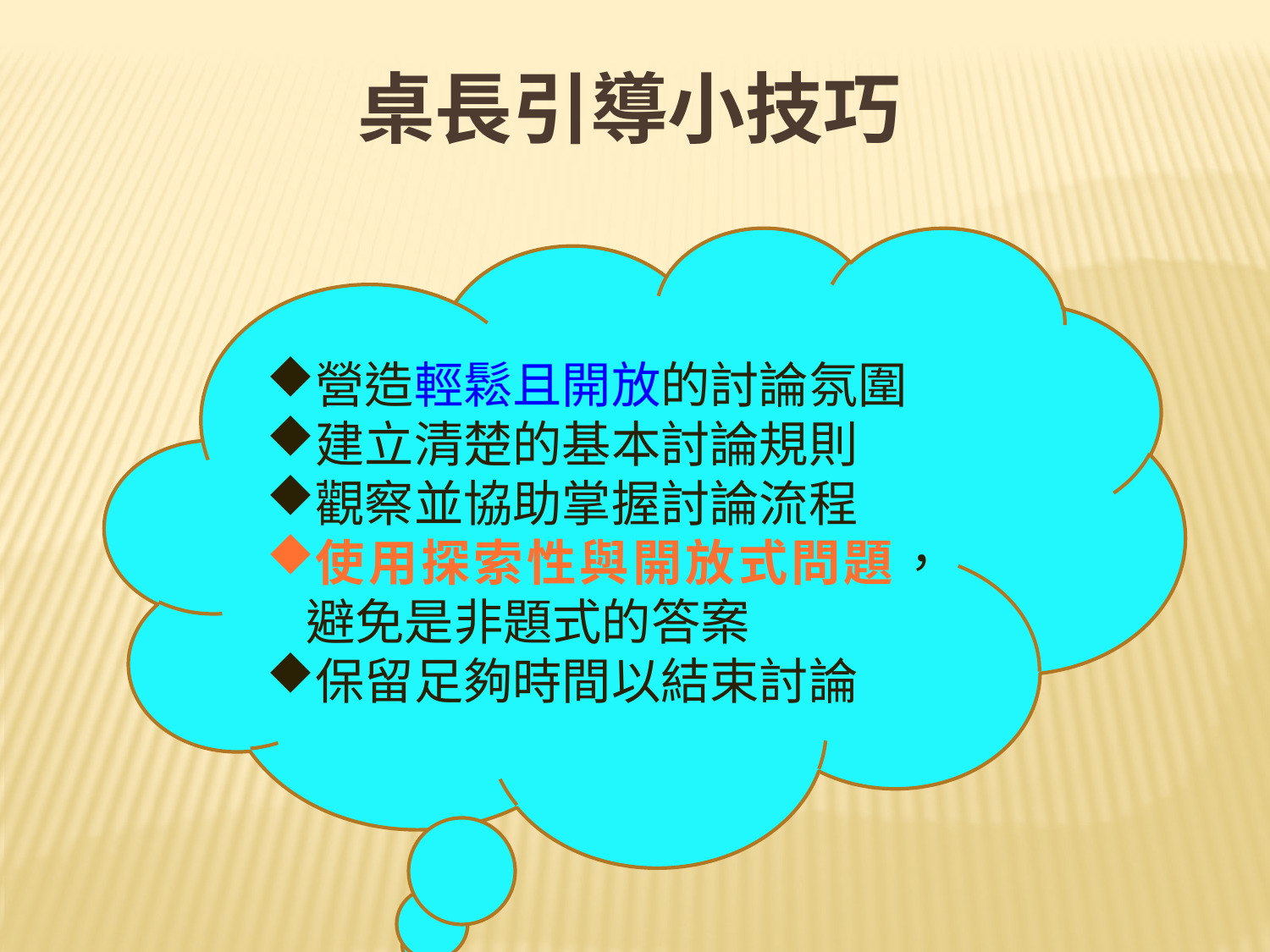

# 桌長引導小技巧
營造輕鬆且開放的討論氛圍
建立清楚的基本討論規則
觀察並協助掌握討論流程
使用探索性與開放式問題，避免是非題式的答案
保留足夠時間以結束討論